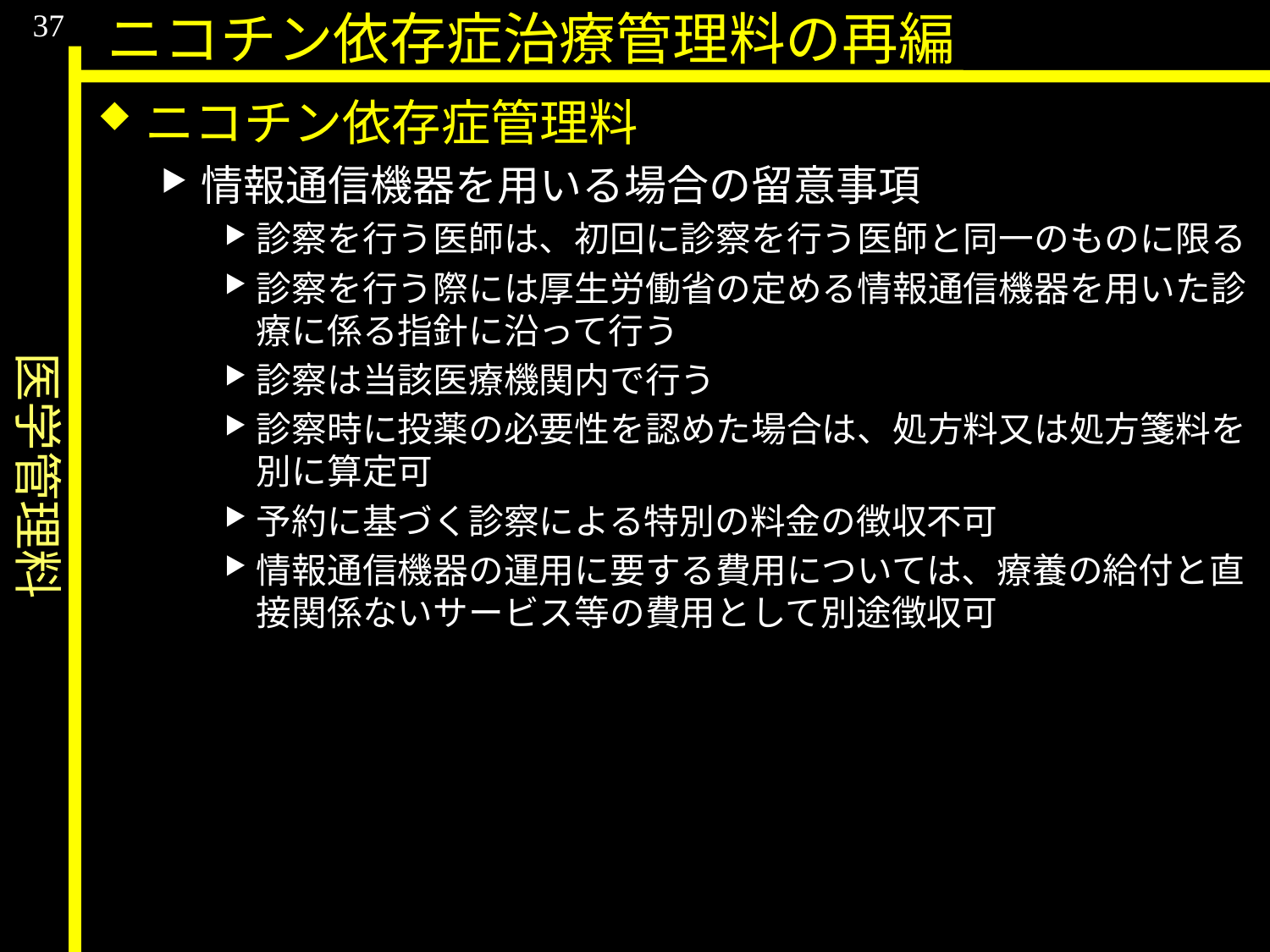

医学管理料
37
ニコチン依存症治療管理料の再編

ニコチン依存症管理料
情報通信機器を用いる場合の留意事項
診察を行う医師は、初回に診察を行う医師と同一のものに限る
診察を行う際には厚生労働省の定める情報通信機器を用いた診療に係る指針に沿って行う
診察は当該医療機関内で行う
診察時に投薬の必要性を認めた場合は、処方料又は処方箋料を別に算定可
予約に基づく診察による特別の料金の徴収不可
情報通信機器の運用に要する費用については、療養の給付と直接関係ないサービス等の費用として別途徴収可